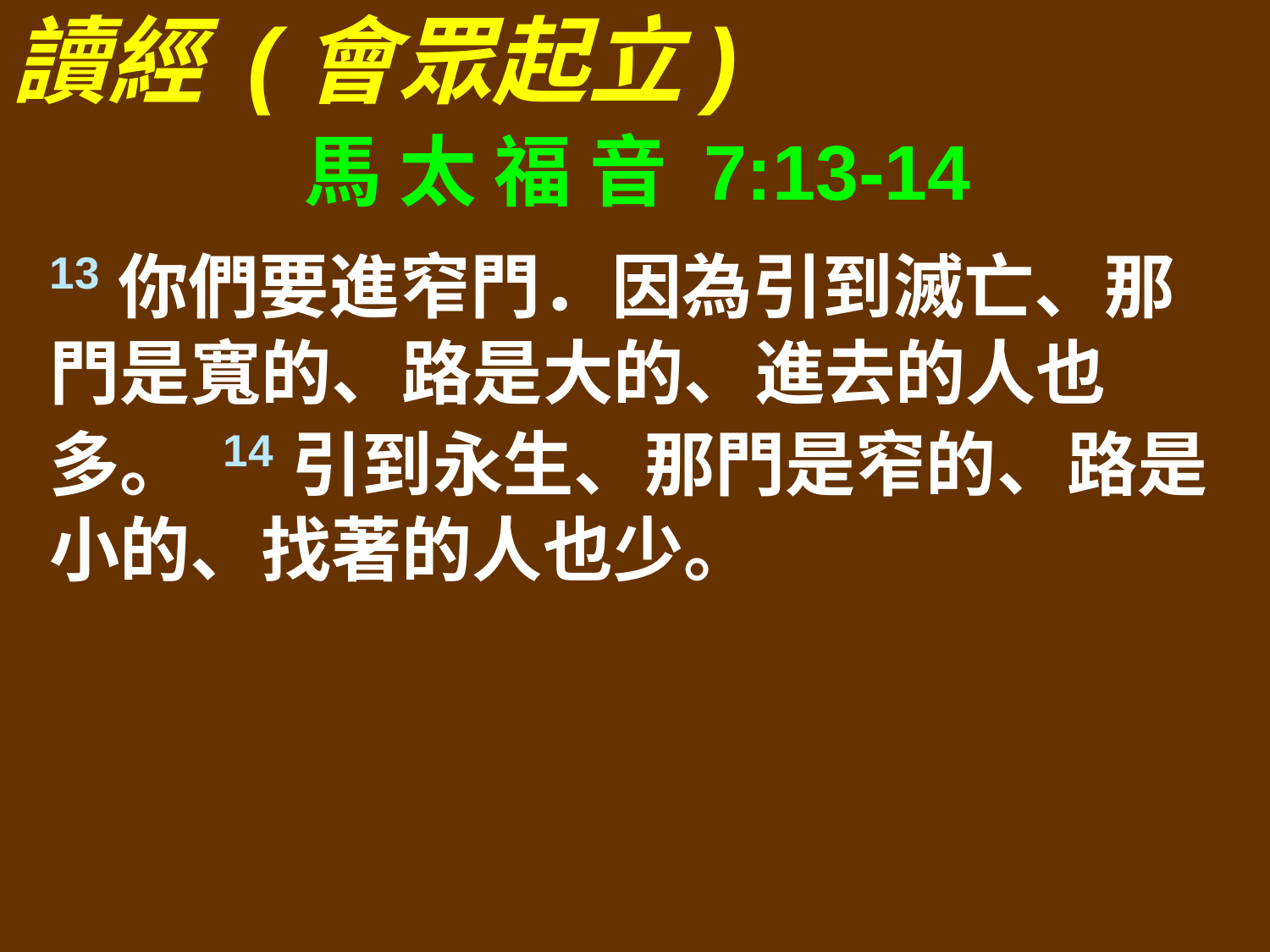

讀經 (會眾起立)
馬 太 福 音 7:13-14
13你們要進窄門．因為引到滅亡、那門是寬的、路是大的、進去的人也多。 14引到永生、那門是窄的、路是小的、找著的人也少。